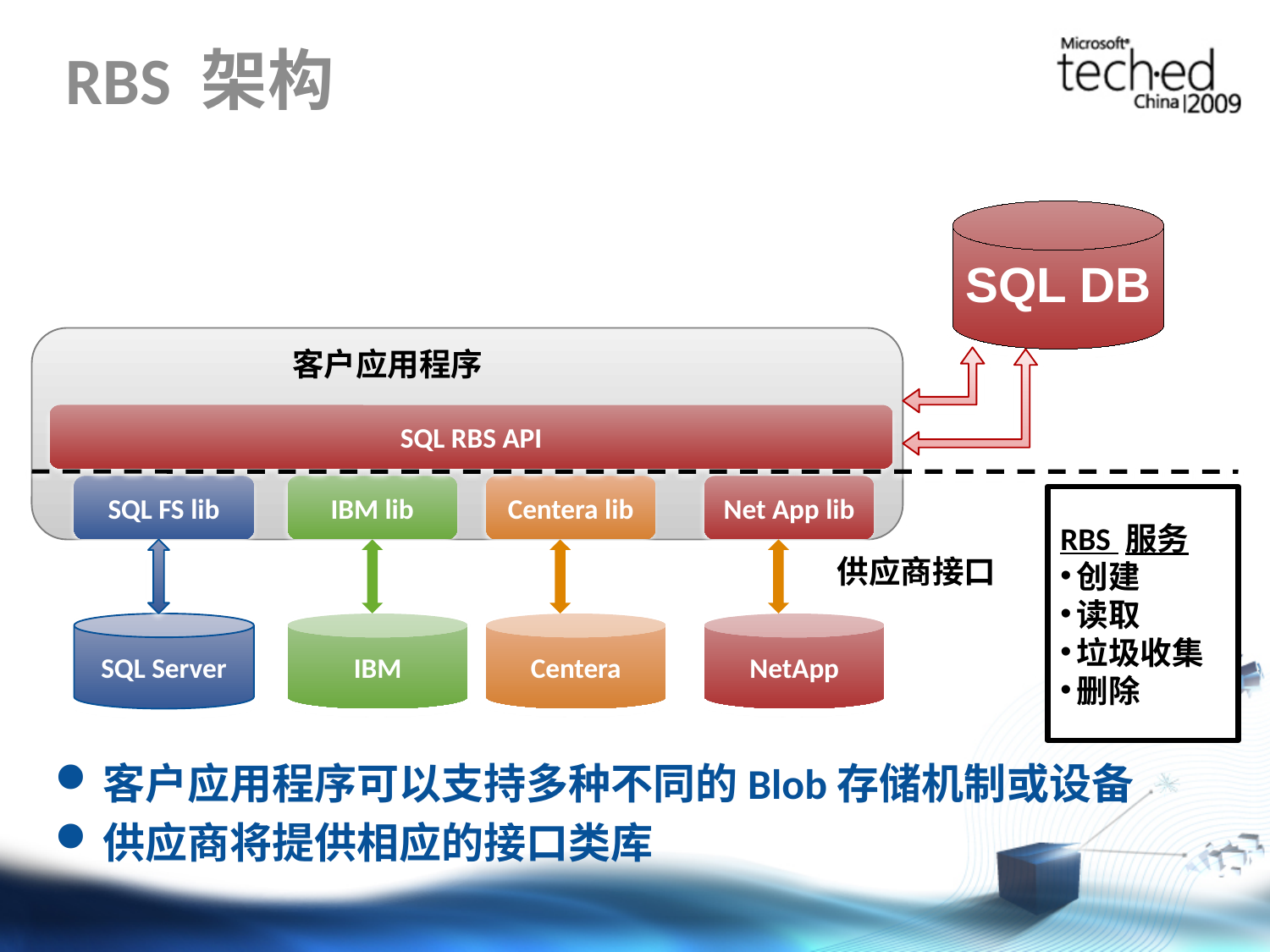

# RBS 架构
SQL DB

客户应用程序

SQL RBS API
SQL FS lib
IBM lib
Centera lib
Net App lib
RBS 服务
创建
读取
垃圾收集
删除

供应商接口
SQL Server
IBM
Centera
NetApp
客户应用程序可以支持多种不同的Blob存储机制或设备
供应商将提供相应的接口类库